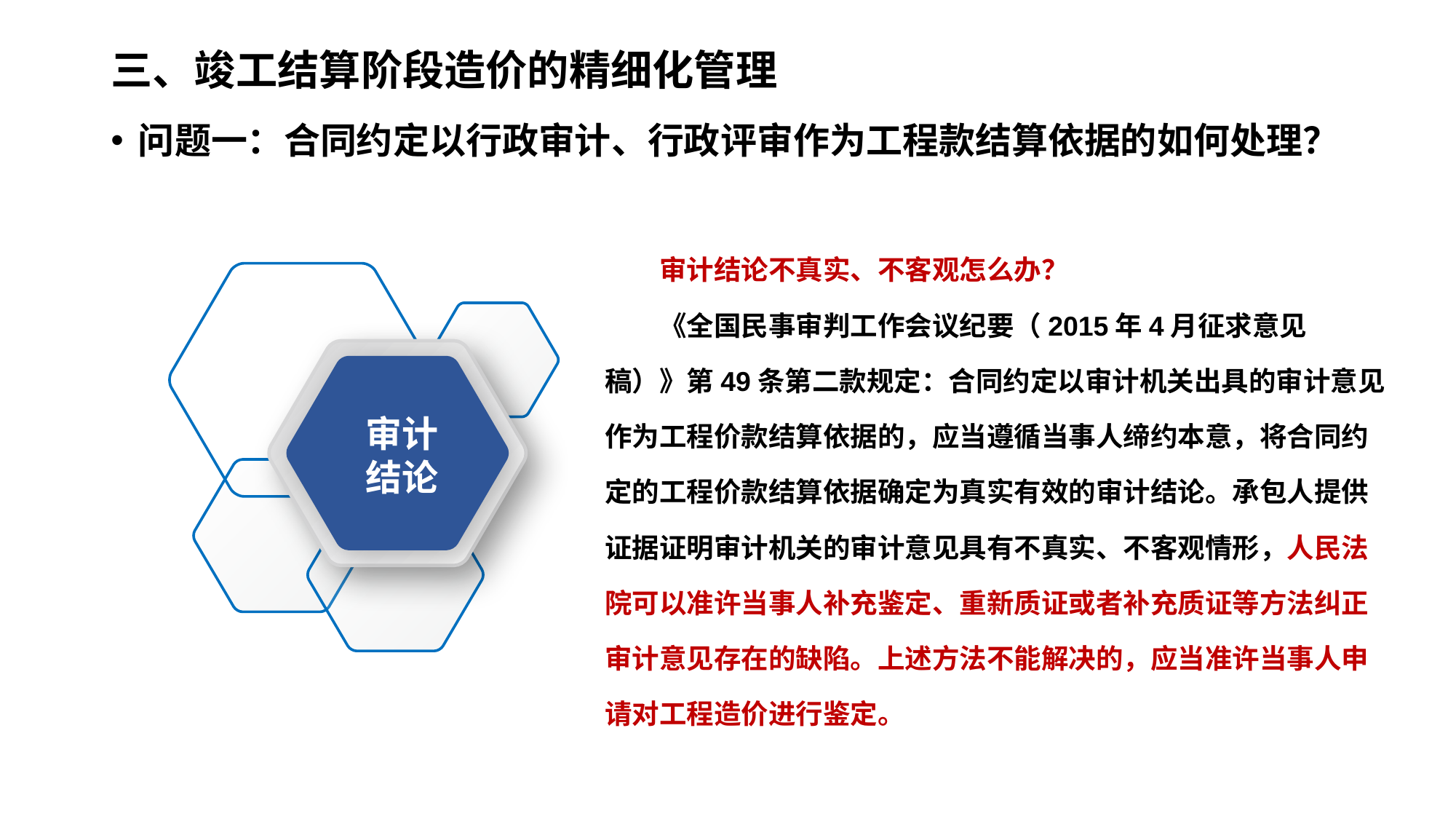

# 三、竣工结算阶段造价的精细化管理
问题一：合同约定以行政审计、行政评审作为工程款结算依据的如何处理？

审计结论不真实、不客观怎么办？
《全国民事审判工作会议纪要（2015年4月征求意见稿）》第49条第二款规定：合同约定以审计机关出具的审计意见作为工程价款结算依据的，应当遵循当事人缔约本意，将合同约定的工程价款结算依据确定为真实有效的审计结论。承包人提供证据证明审计机关的审计意见具有不真实、不客观情形，人民法院可以准许当事人补充鉴定、重新质证或者补充质证等方法纠正审计意见存在的缺陷。上述方法不能解决的，应当准许当事人申请对工程造价进行鉴定。

审计
结论